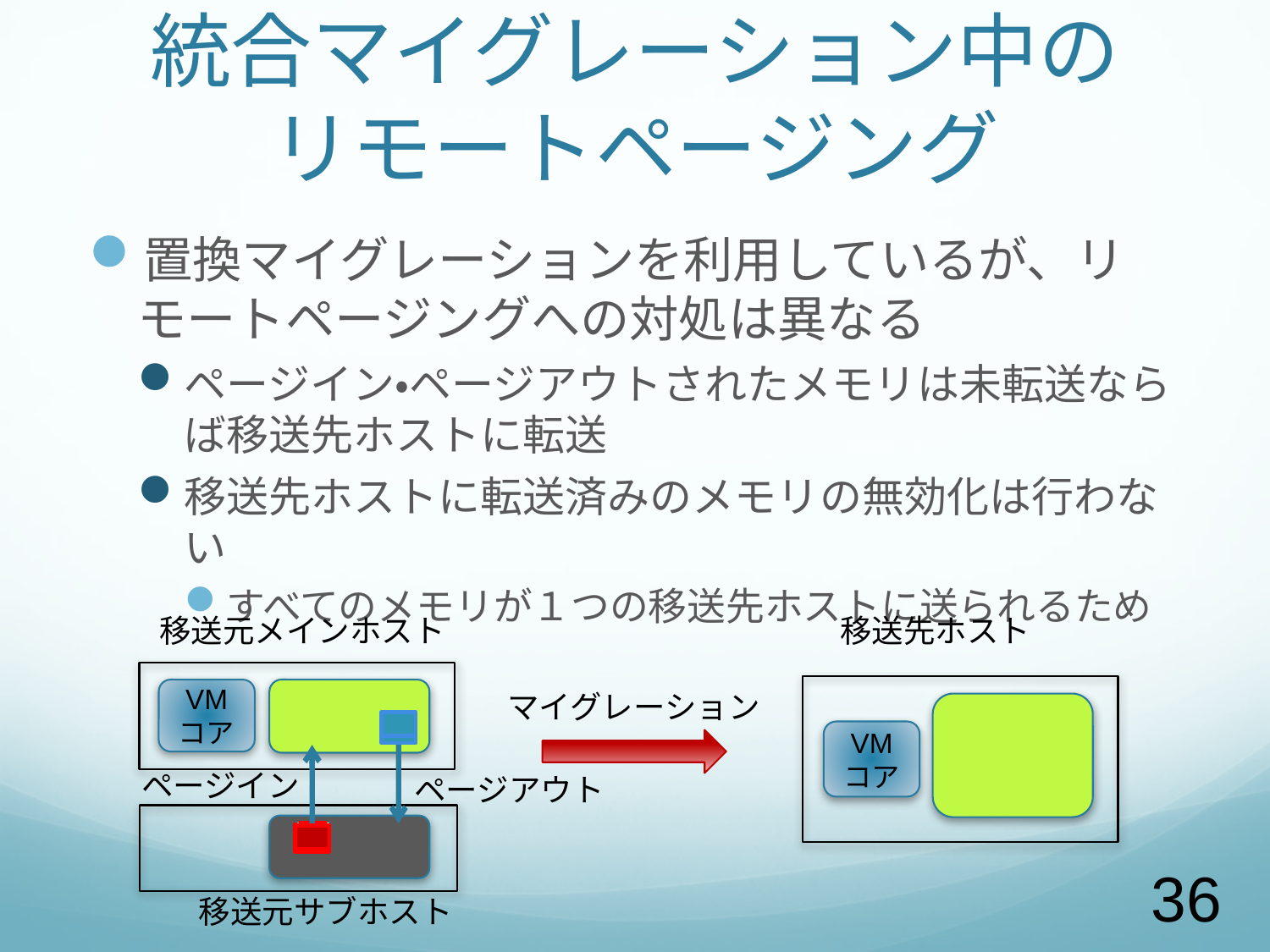

# 統合マイグレーション中の リモートページング
置換マイグレーションを利用しているが、リモートページングへの対処は異なる
ページイン・ページアウトされたメモリは未転送ならば移送先ホストに転送
移送先ホストに転送済みのメモリの無効化は行わない
すべてのメモリが１つの移送先ホストに送られるため
移送元メインホスト
移送先ホスト

VM
コア

マイグレーション

VM
コア

ページイン
ページアウト

36
移送元サブホスト